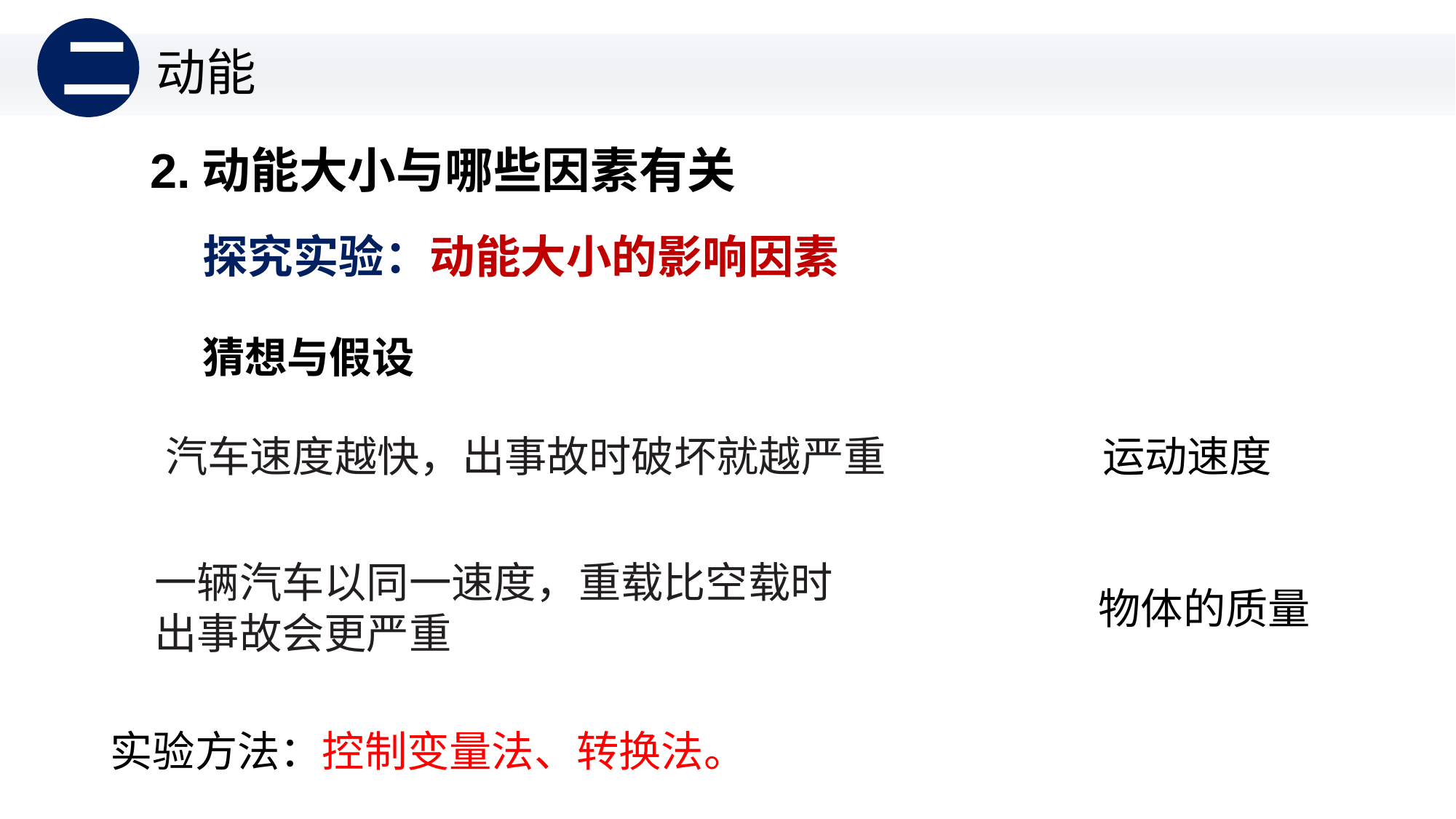

二

动能

2.动能大小与哪些因素有关
探究实验：动能大小的影响因素
猜想与假设
汽车速度越快，出事故时破坏就越严重
运动速度
一辆汽车以同一速度，重载比空载时出事故会更严重
物体的质量
实验方法：控制变量法、转换法。